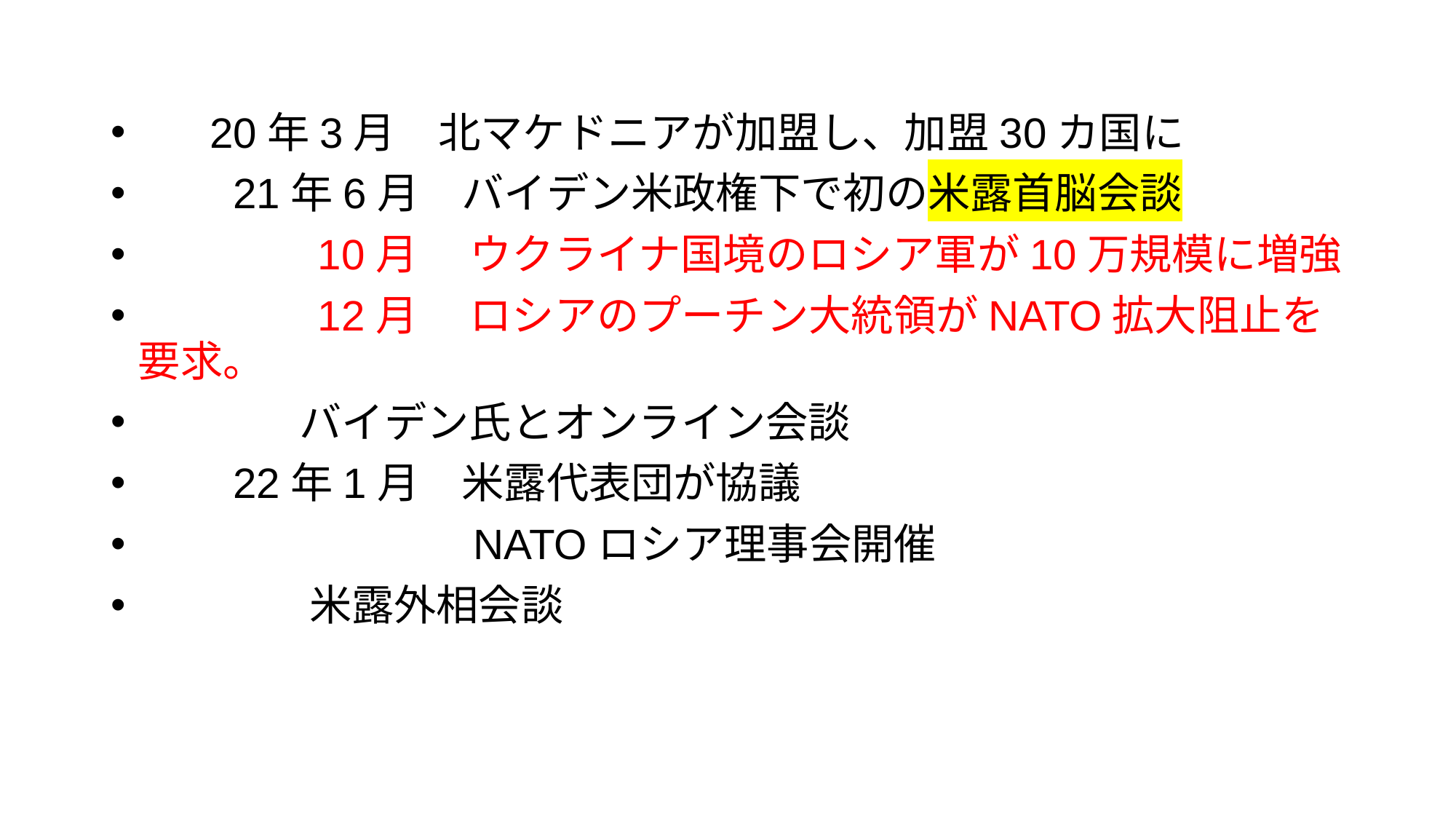

20年3月　北マケドニアが加盟し、加盟30カ国に
　　21年6月　バイデン米政権下で初の米露首脳会談
　　　　10月　 ウクライナ国境のロシア軍が10万規模に増強
　　　　12月　 ロシアのプーチン大統領がNATO拡大阻止を要求。
                バイデン氏とオンライン会談
　　22年1月　米露代表団が協議
　　　　　　　   NATOロシア理事会開催
                 米露外相会談